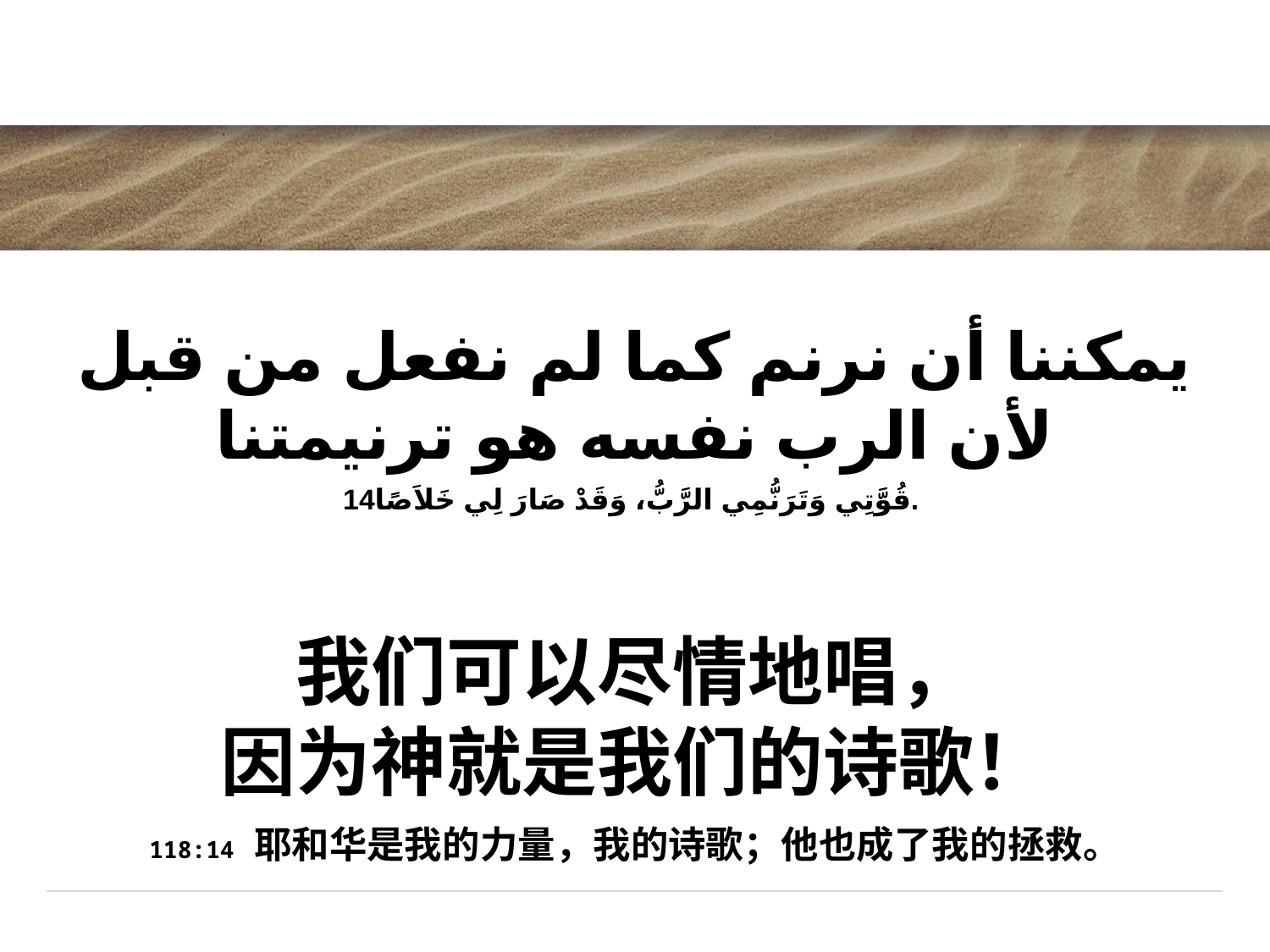

يمكننا أن نرنم كما لم نفعل من قبل
لأن الرب نفسه هو ترنيمتنا

14قُوَّتِي وَتَرَنُّمِي الرَّبُّ، وَقَدْ صَارَ لِي خَلاَصًا.
我们可以尽情地唱，
因为神就是我们的诗歌！
118:14 耶和华是我的力量，我的诗歌；他也成了我的拯救。